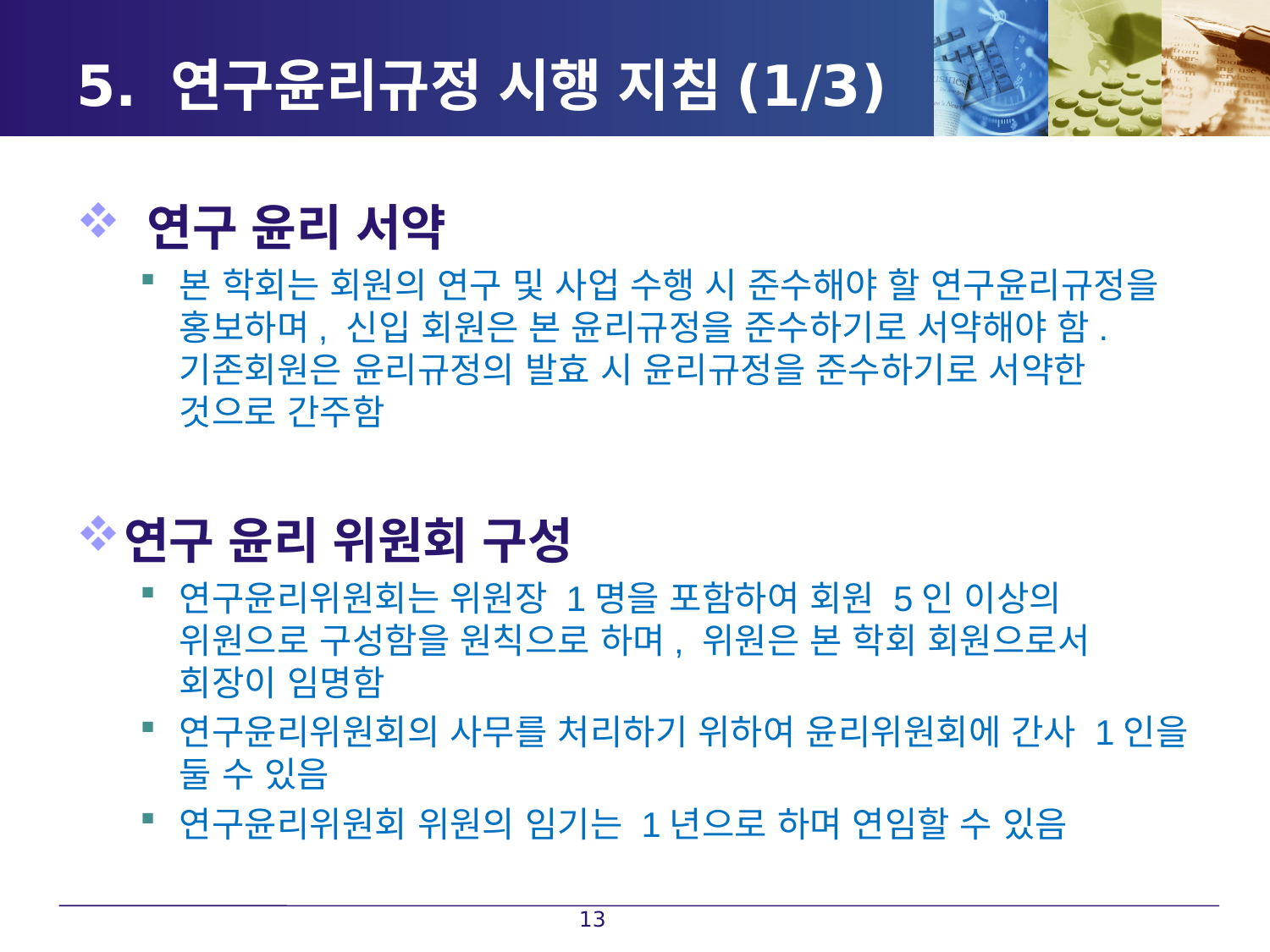

# 5. 연구윤리규정 시행 지침(1/3)
 연구 윤리 서약
본 학회는 회원의 연구 및 사업 수행 시 준수해야 할 연구윤리규정을 홍보하며, 신입 회원은 본 윤리규정을 준수하기로 서약해야 함. 기존회원은 윤리규정의 발효 시 윤리규정을 준수하기로 서약한 것으로 간주함

연구 윤리 위원회 구성
연구윤리위원회는 위원장 1명을 포함하여 회원 5인 이상의 위원으로 구성함을 원칙으로 하며, 위원은 본 학회 회원으로서 회장이 임명함
연구윤리위원회의 사무를 처리하기 위하여 윤리위원회에 간사 1인을 둘 수 있음
연구윤리위원회 위원의 임기는 1년으로 하며 연임할 수 있음

13